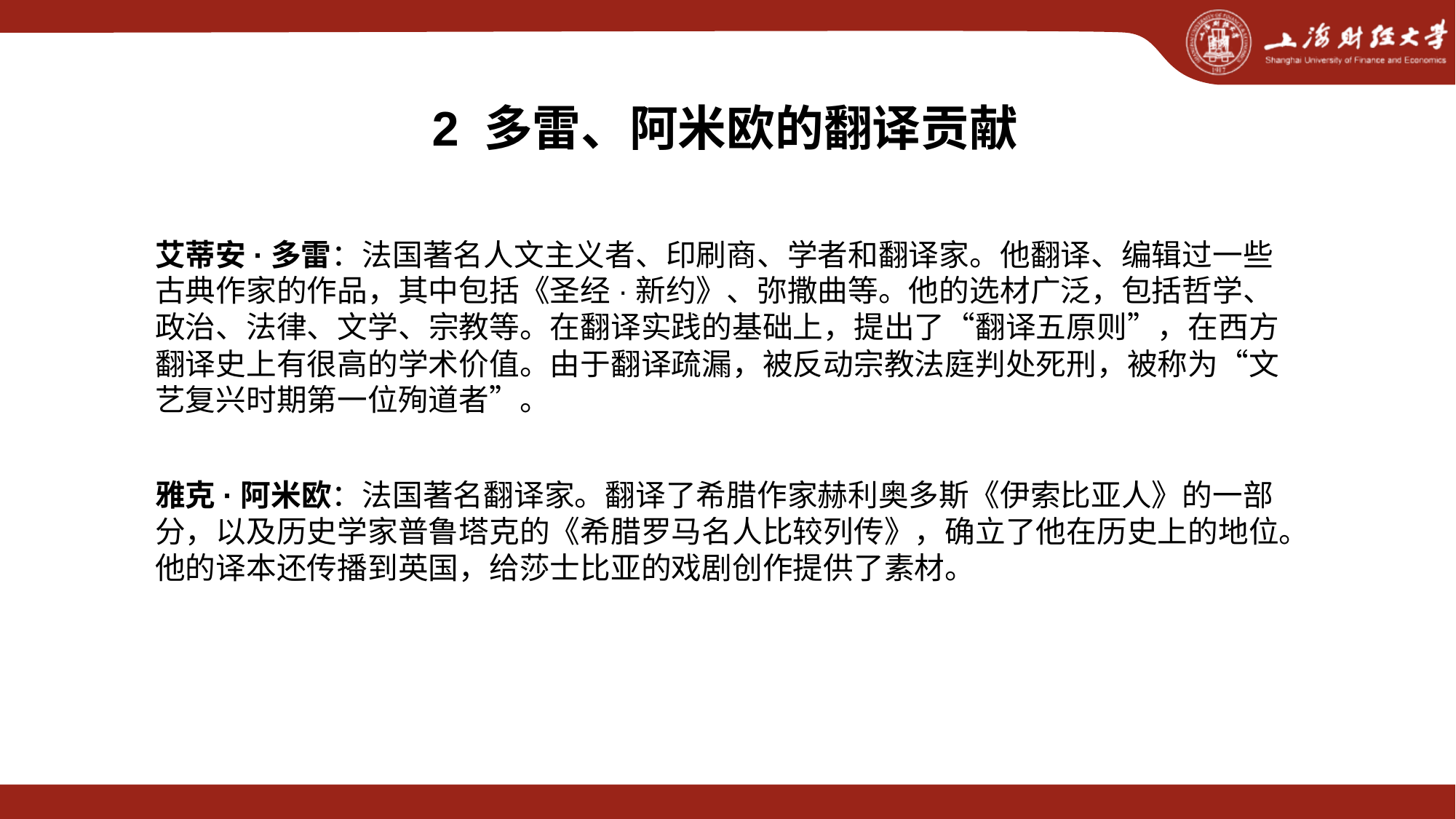

2 多雷、阿米欧的翻译贡献
艾蒂安·多雷：法国著名人文主义者、印刷商、学者和翻译家。他翻译、编辑过一些古典作家的作品，其中包括《圣经·新约》、弥撒曲等。他的选材广泛，包括哲学、政治、法律、文学、宗教等。在翻译实践的基础上，提出了“翻译五原则”，在西方翻译史上有很高的学术价值。由于翻译疏漏，被反动宗教法庭判处死刑，被称为“文艺复兴时期第一位殉道者”。
雅克·阿米欧：法国著名翻译家。翻译了希腊作家赫利奥多斯《伊索比亚人》的一部分，以及历史学家普鲁塔克的《希腊罗马名人比较列传》，确立了他在历史上的地位。他的译本还传播到英国，给莎士比亚的戏剧创作提供了素材。